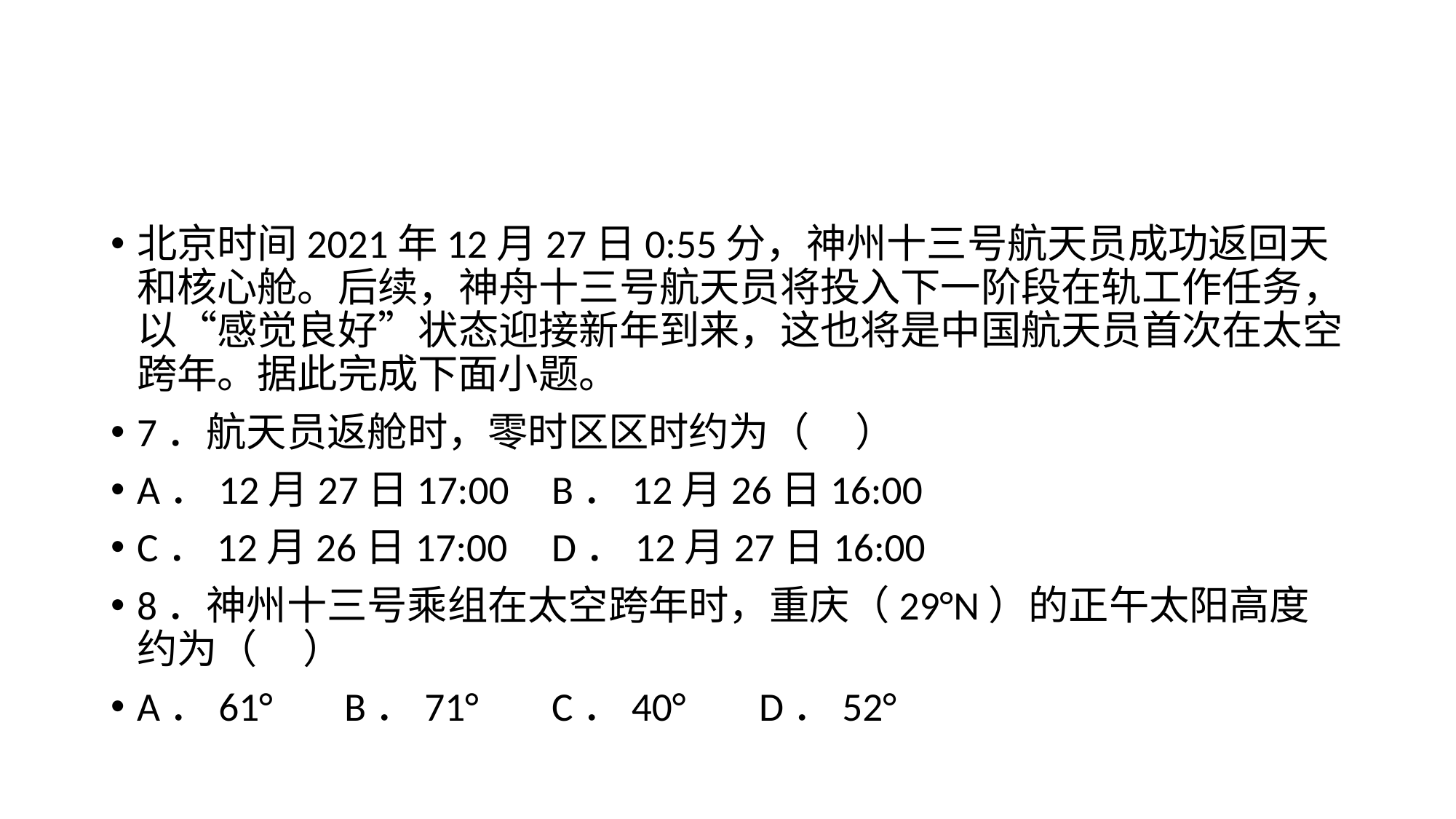

#
北京时间2021年12月27日0:55分，神州十三号航天员成功返回天和核心舱。后续，神舟十三号航天员将投入下一阶段在轨工作任务，以“感觉良好”状态迎接新年到来，这也将是中国航天员首次在太空跨年。据此完成下面小题。
7．航天员返舱时，零时区区时约为（     ）
A．12月27日17:00	B．12月26日16:00
C．12月26日17:00	D．12月27日16:00
8．神州十三号乘组在太空跨年时，重庆（29°N）的正午太阳高度约为（     ）
A．61°	B．71°	C．40°	D．52°